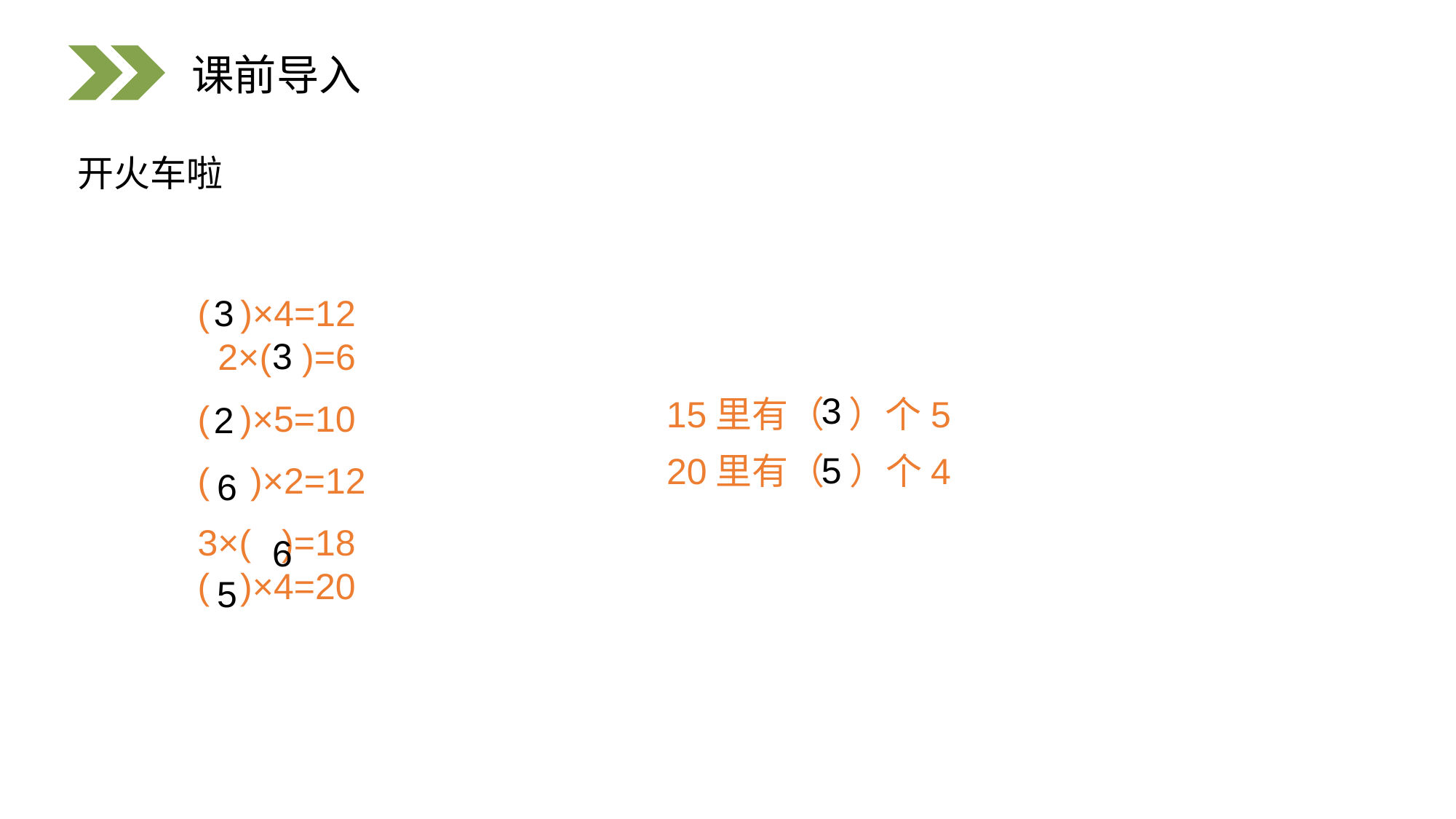

课前导入
开火车啦
(   )×4=12                   2×(   )=6
(   )×5=10
(    )×2=12
3×(   )=18         (   )×4=20
3
3
3
15里有（   ）个5
2
5
20里有（   ）个4
6
6
5